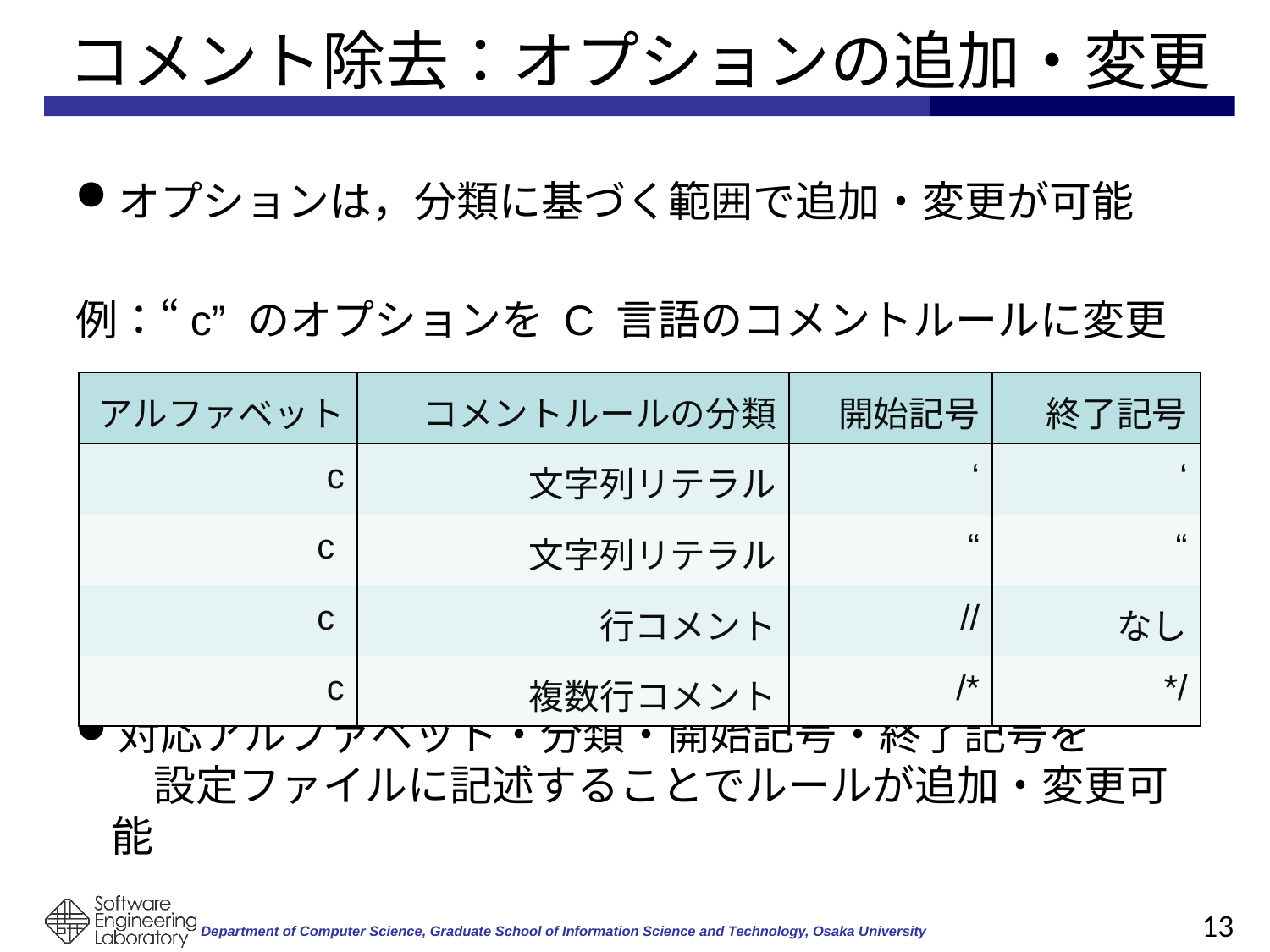

# コメント除去：オプションの追加・変更
オプションは，分類に基づく範囲で追加・変更が可能

例：“c” のオプションを C 言語のコメントルールに変更

対応アルファベット・分類・開始記号・終了記号を　　　設定ファイルに記述することでルールが追加・変更可能
| アルファベット | コメントルールの分類 | 開始記号 | 終了記号 |
| --- | --- | --- | --- |
| c | 文字列リテラル | ‘ | ‘ |
| c | 文字列リテラル | “ | “ |
| c | 行コメント | // | なし |
| c | 複数行コメント | /\* | \*/ |
13